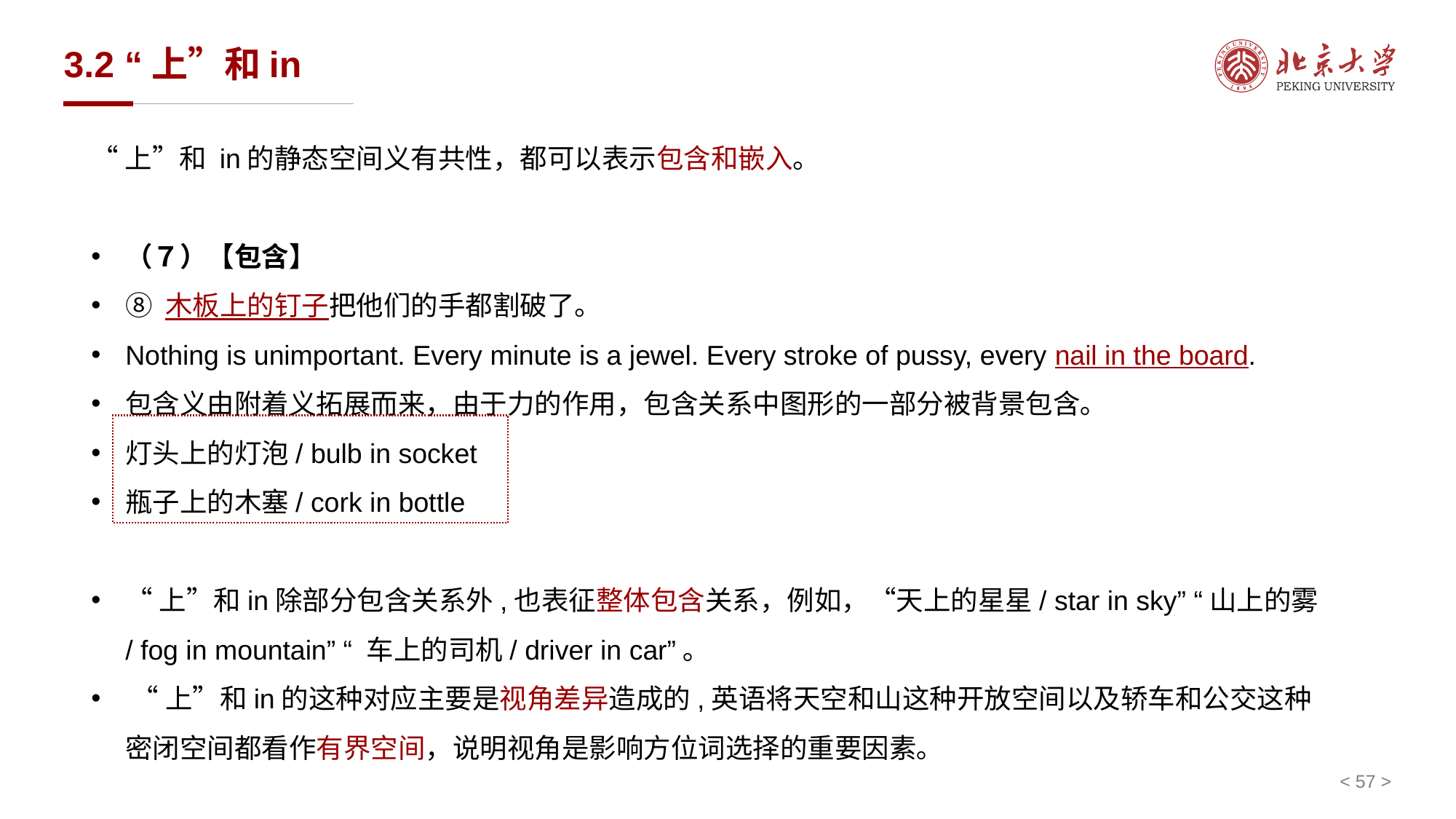

# 3.2 “上”和in
“上”和 in的静态空间义有共性，都可以表示包含和嵌入。

（７）【包含】
⑧ 木板上的钉子把他们的手都割破了。
Nothing is unimportant. Every minute is a jewel. Every stroke of pussy, every nail in the board.
包含义由附着义拓展而来，由于力的作用，包含关系中图形的一部分被背景包含｡
灯头上的灯泡/ bulb in socket
瓶子上的木塞/ cork in bottle

“上”和in除部分包含关系外,也表征整体包含关系，例如，“天上的星星/ star in sky” “山上的雾/ fog in mountain” “ 车上的司机/ driver in car”｡
 “上”和in的这种对应主要是视角差异造成的,英语将天空和山这种开放空间以及轿车和公交这种密闭空间都看作有界空间，说明视角是影响方位词选择的重要因素｡

< 57 >